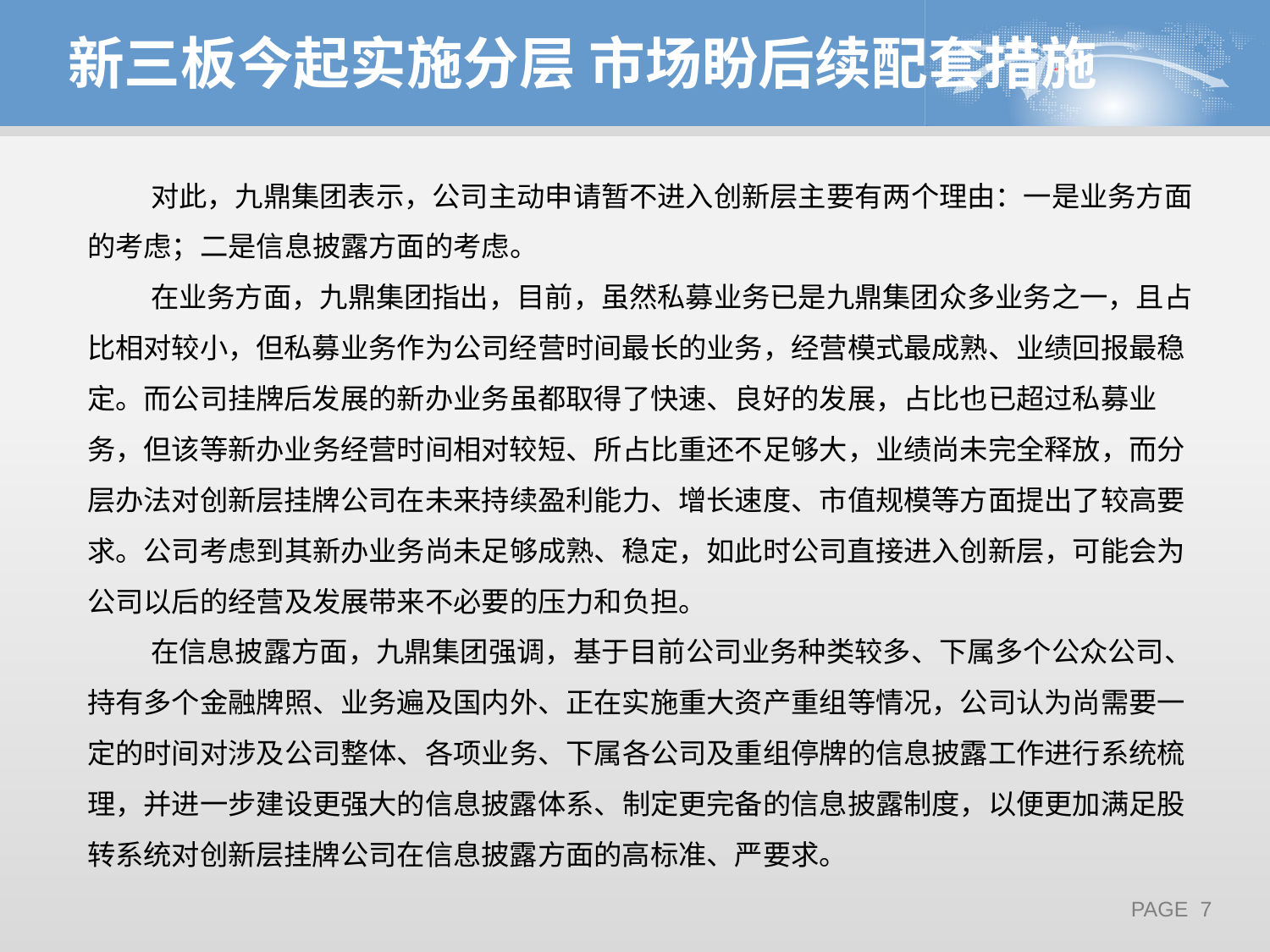

新三板今起实施分层 市场盼后续配套措施
对此，九鼎集团表示，公司主动申请暂不进入创新层主要有两个理由：一是业务方面的考虑；二是信息披露方面的考虑。
在业务方面，九鼎集团指出，目前，虽然私募业务已是九鼎集团众多业务之一，且占比相对较小，但私募业务作为公司经营时间最长的业务，经营模式最成熟、业绩回报最稳定。而公司挂牌后发展的新办业务虽都取得了快速、良好的发展，占比也已超过私募业务，但该等新办业务经营时间相对较短、所占比重还不足够大，业绩尚未完全释放，而分层办法对创新层挂牌公司在未来持续盈利能力、增长速度、市值规模等方面提出了较高要求。公司考虑到其新办业务尚未足够成熟、稳定，如此时公司直接进入创新层，可能会为公司以后的经营及发展带来不必要的压力和负担。
在信息披露方面，九鼎集团强调，基于目前公司业务种类较多、下属多个公众公司、持有多个金融牌照、业务遍及国内外、正在实施重大资产重组等情况，公司认为尚需要一定的时间对涉及公司整体、各项业务、下属各公司及重组停牌的信息披露工作进行系统梳理，并进一步建设更强大的信息披露体系、制定更完备的信息披露制度，以便更加满足股转系统对创新层挂牌公司在信息披露方面的高标准、严要求。